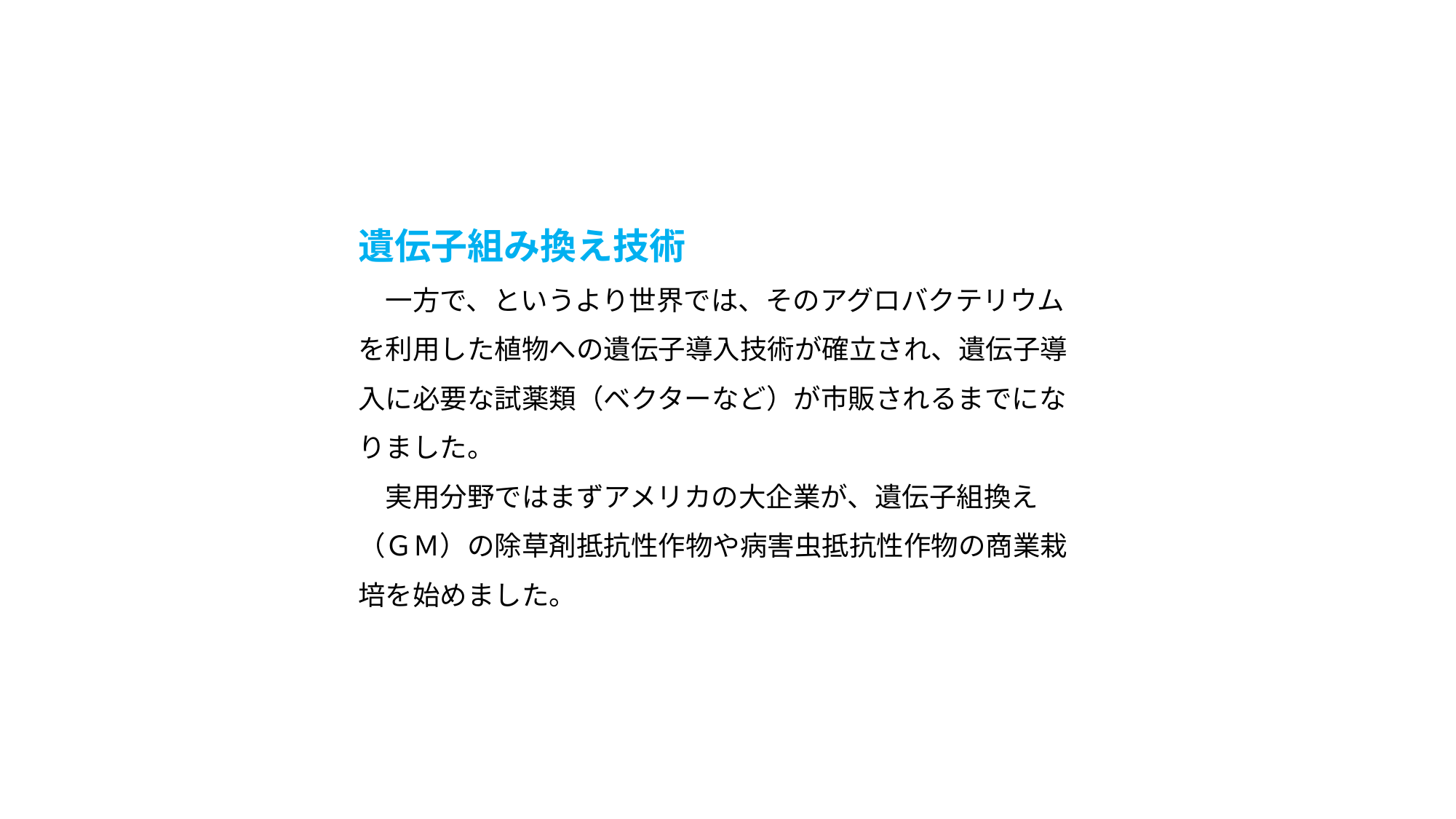

遺伝子組み換え技術
　一方で、というより世界では、そのアグロバクテリウムを利用した植物への遺伝子導入技術が確立され、遺伝子導入に必要な試薬類（ベクターなど）が市販されるまでになりました。
　実用分野ではまずアメリカの大企業が、遺伝子組換え（ＧＭ）の除草剤抵抗性作物や病害虫抵抗性作物の商業栽培を始めました。